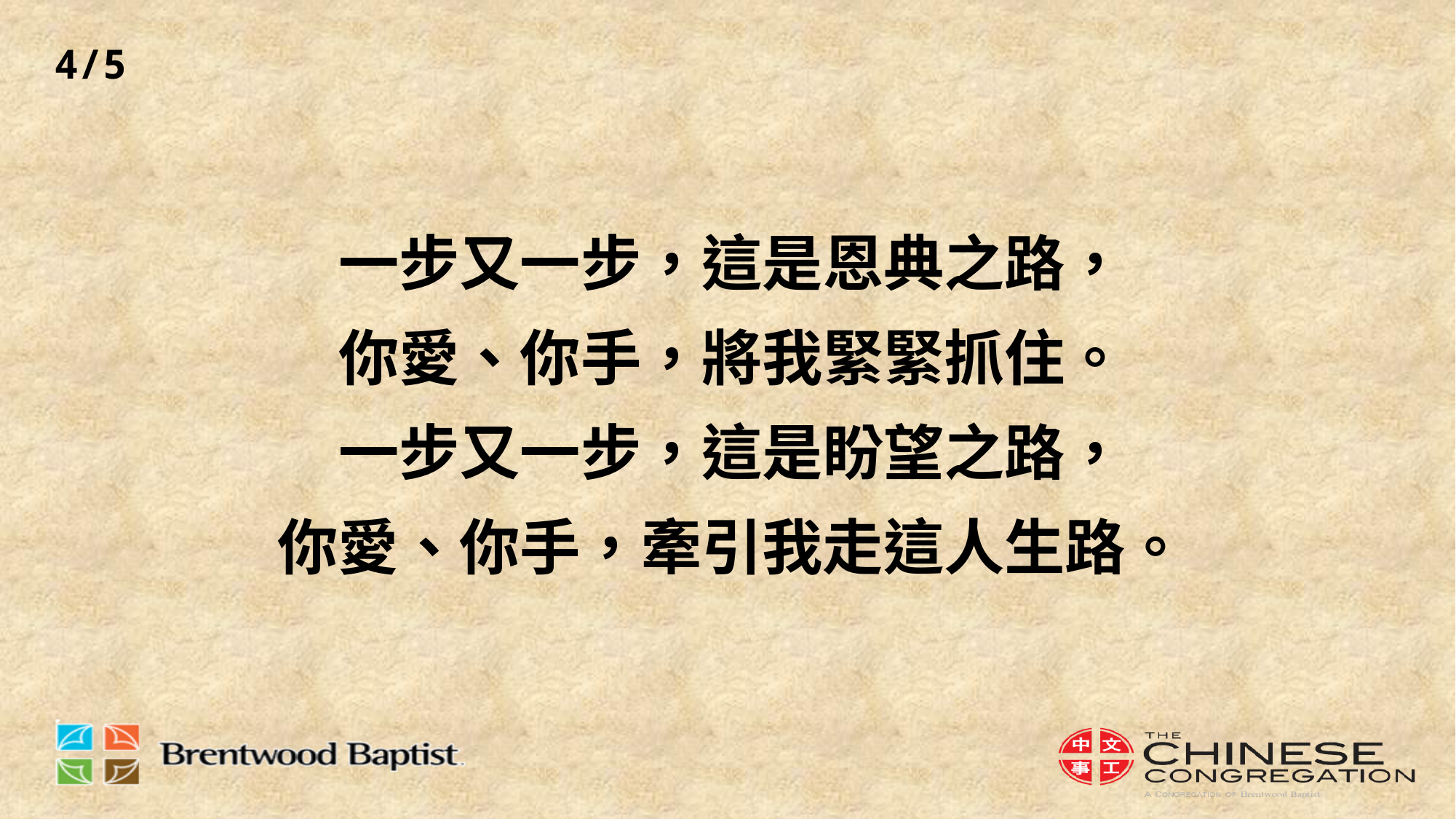

4/5
# 一步又一步，這是恩典之路， 你愛、你手，將我緊緊抓住。 一步又一步，這是盼望之路， 你愛、你手，牽引我走這人生路。